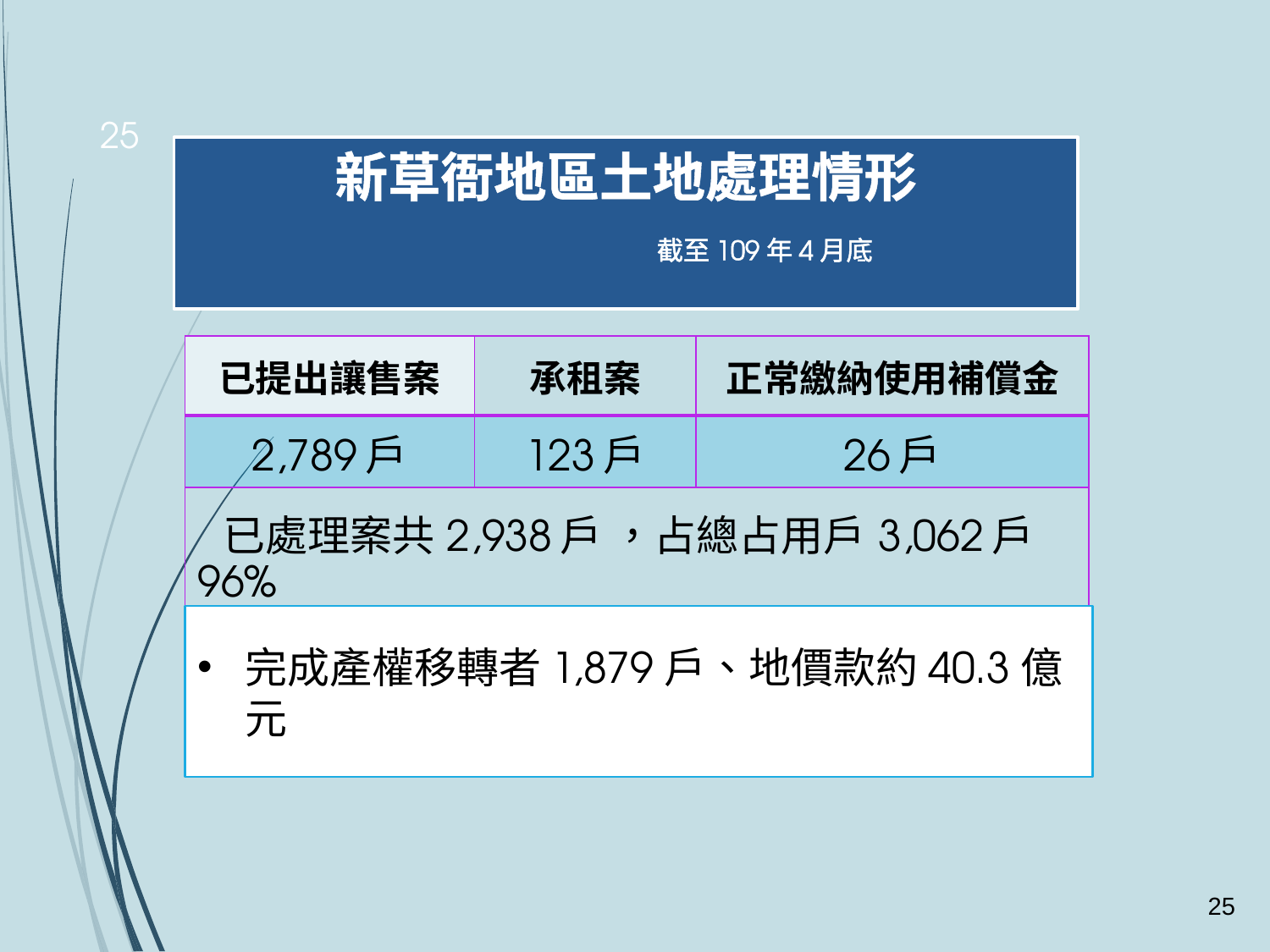

25
# 新草衙地區土地處理情形 截至109年4月底
| 已提出讓售案 | 承租案 | 正常繳納使用補償金 |
| --- | --- | --- |
| 2,789戶 | 123戶 | 26戶 |
| 已處理案共2,938戶 ，占總占用戶3,062戶96% |  |  |
完成產權移轉者1,879戶、地價款約40.3億元
25